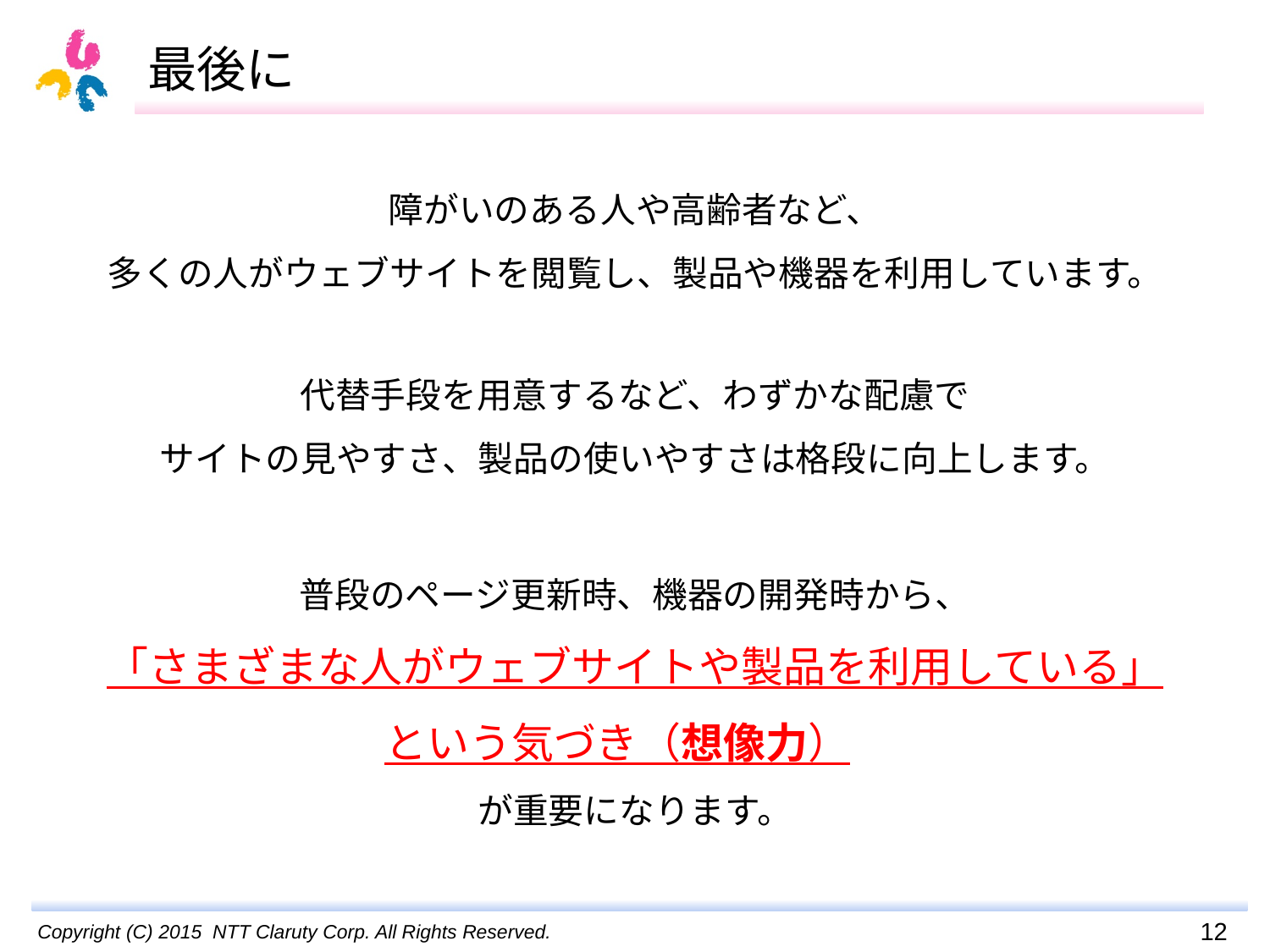

# 最後に
障がいのある人や高齢者など、
多くの人がウェブサイトを閲覧し、製品や機器を利用しています。
代替手段を用意するなど、わずかな配慮で
サイトの見やすさ、製品の使いやすさは格段に向上します。
普段のページ更新時、機器の開発時から、
「さまざまな人がウェブサイトや製品を利用している」
という気づき（想像力）　
が重要になります。